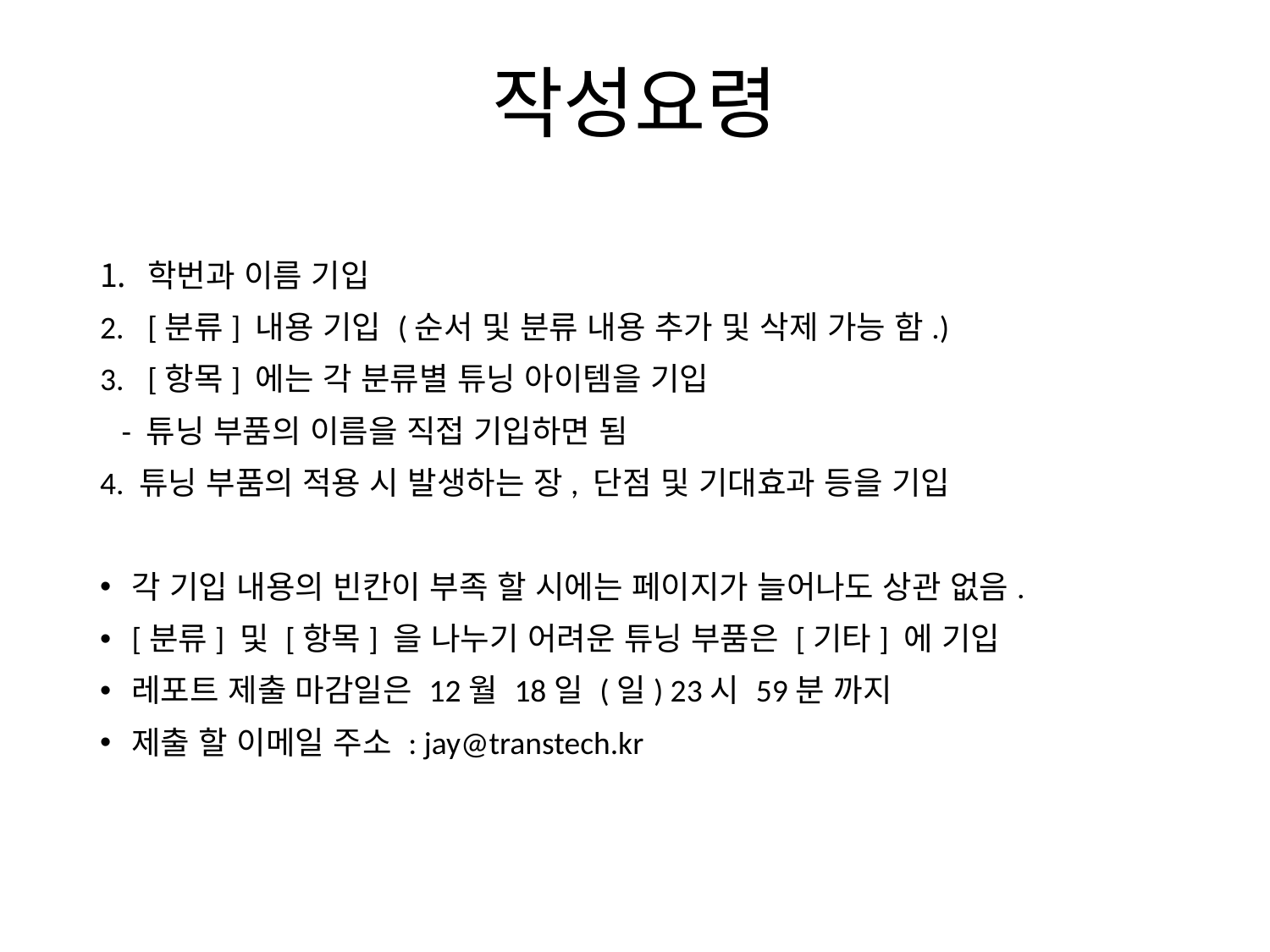

# 작성요령
학번과 이름 기입
[분류] 내용 기입 (순서 및 분류 내용 추가 및 삭제 가능 함.)
[항목] 에는 각 분류별 튜닝 아이템을 기입
   - 튜닝 부품의 이름을 직접 기입하면 됨
4. 튜닝 부품의 적용 시 발생하는 장, 단점 및 기대효과 등을 기입

각 기입 내용의 빈칸이 부족 할 시에는 페이지가 늘어나도 상관 없음.
[분류] 및 [항목] 을 나누기 어려운 튜닝 부품은 [기타] 에 기입
레포트 제출 마감일은 12월 18일 (일) 23시 59분 까지
제출 할 이메일 주소 : jay@transtech.kr